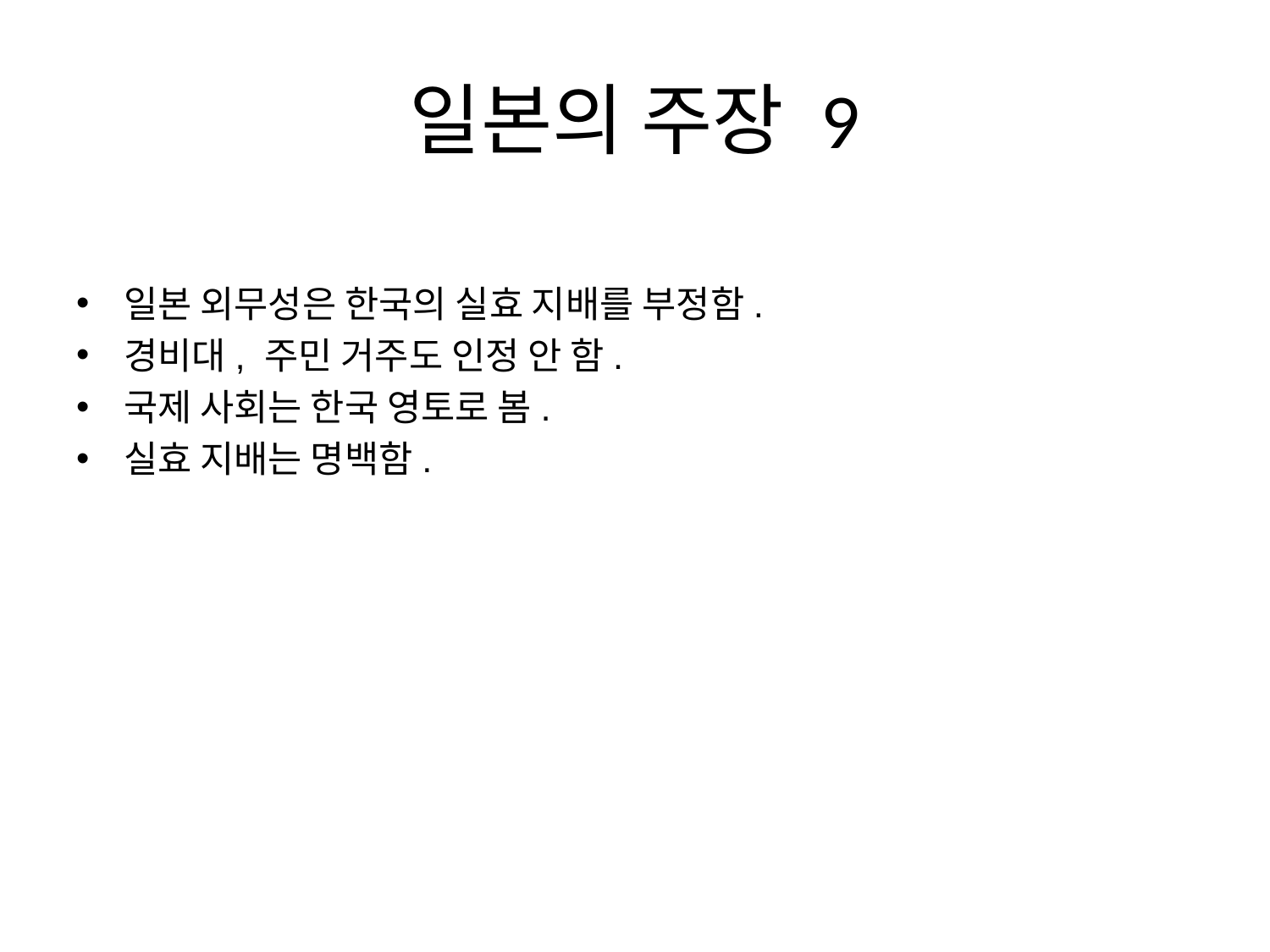

# 일본의 주장 9

일본 외무성은 한국의 실효 지배를 부정함.
경비대, 주민 거주도 인정 안 함.
국제 사회는 한국 영토로 봄.
실효 지배는 명백함.